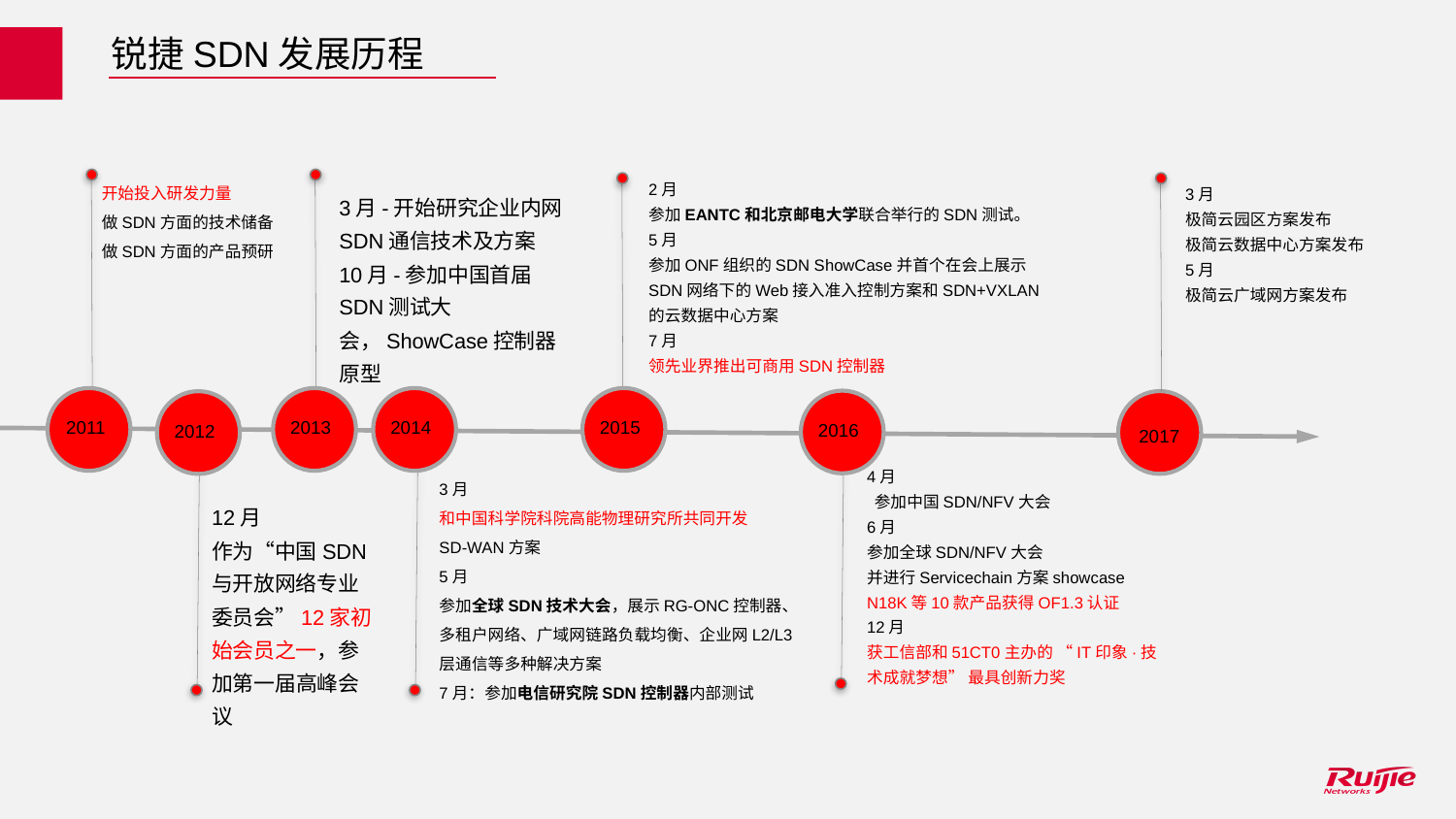

锐捷SDN发展历程

开始投入研发力量
做SDN方面的技术储备
做SDN方面的产品预研
2月
参加EANTC和北京邮电大学联合举行的SDN测试。
5月
参加ONF组织的SDN ShowCase并首个在会上展示SDN网络下的Web接入准入控制方案和SDN+VXLAN的云数据中心方案
7月
领先业界推出可商用SDN控制器

3月
极简云园区方案发布
极简云数据中心方案发布
5月
极简云广域网方案发布

3月-开始研究企业内网SDN通信技术及方案
10月-参加中国首届SDN测试大会，ShowCase控制器原型

2011
2013
2014
2015
2016
2012
2017

4月
 参加中国SDN/NFV大会
6月
参加全球SDN/NFV大会
并进行Servicechain方案showcase
N18K等10款产品获得OF1.3认证
12月
获工信部和51CT0主办的 “IT印象·技术成就梦想” 最具创新力奖
3月
和中国科学院科院高能物理研究所共同开发
SD-WAN方案
5月
参加全球SDN技术大会，展示RG-ONC控制器、多租户网络、广域网链路负载均衡、企业网L2/L3层通信等多种解决方案
7月：参加电信研究院SDN控制器内部测试
12月
作为“中国SDN与开放网络专业委员会”12家初始会员之一，参加第一届高峰会议